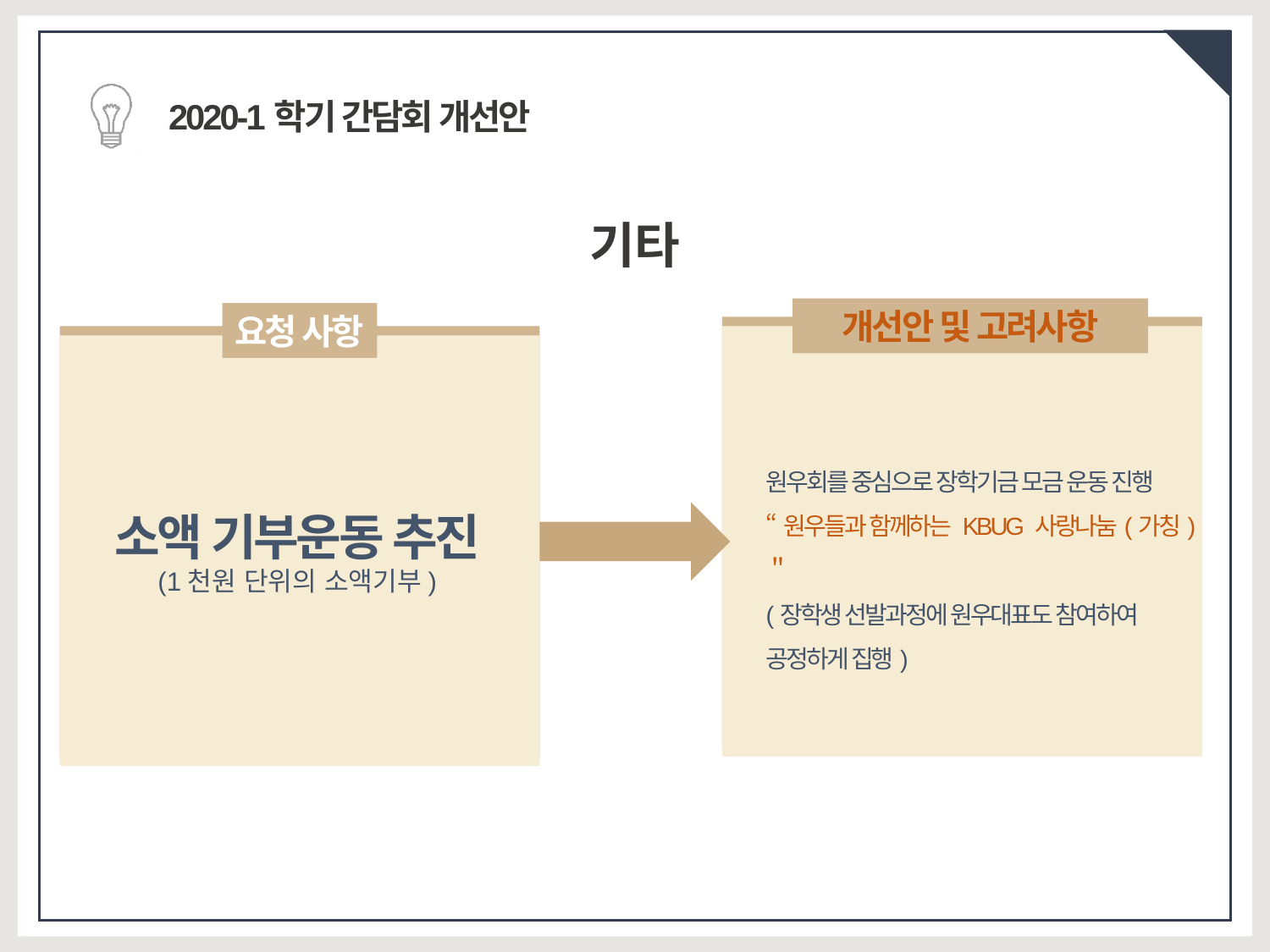

2020-1학기 간담회 개선안
기타
개선안 및 고려사항
요청 사항

원우회를 중심으로 장학기금 모금 운동 진행
“원우들과 함께하는 KBUG 사랑나눔(가칭)＂
(장학생 선발과정에 원우대표도 참여하여
공정하게 집행)
소액 기부운동 추진
(1천원 단위의 소액기부)